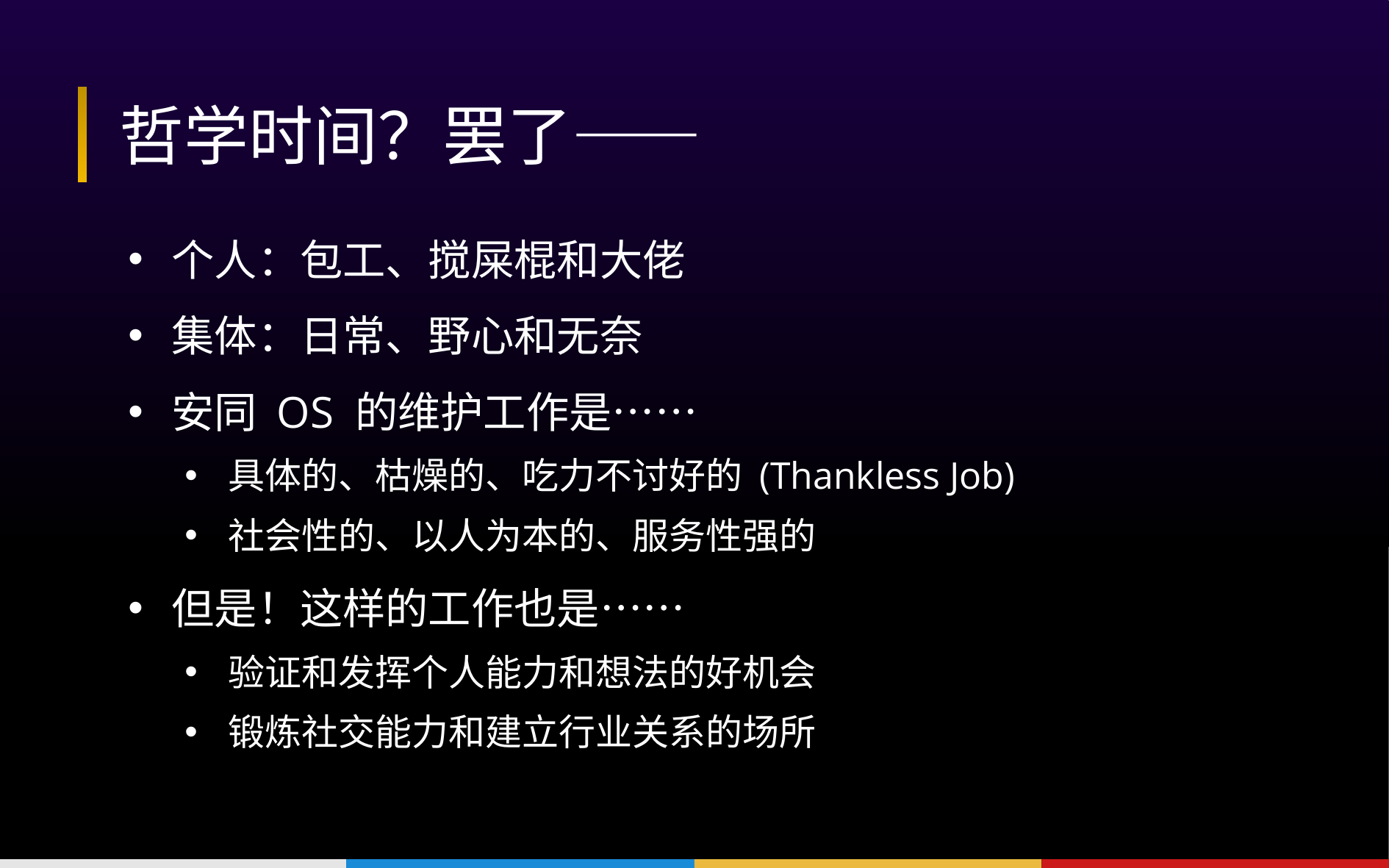

# 哲学时间？罢了——
个人：包工、搅屎棍和大佬
集体：日常、野心和无奈
安同 OS 的维护工作是……
具体的、枯燥的、吃力不讨好的 (Thankless Job)
社会性的、以人为本的、服务性强的
但是！这样的工作也是……
验证和发挥个人能力和想法的好机会
锻炼社交能力和建立行业关系的场所
16